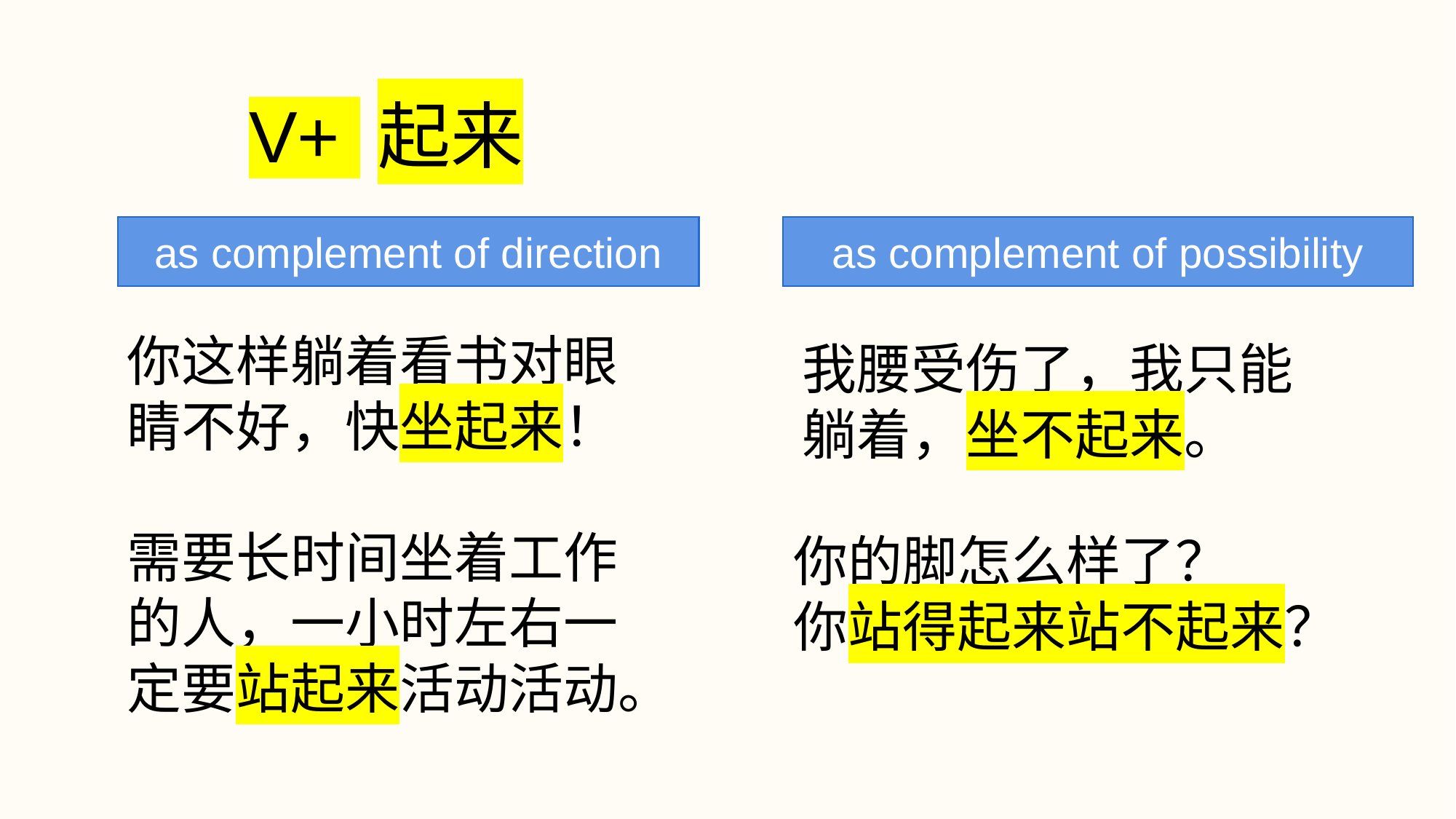

V+ 起来

as complement of direction
as complement of possibility
你这样躺着看书对眼睛不好，快坐起来！

需要长时间坐着工作的人，一小时左右一定要站起来活动活动。
我腰受伤了，我只能躺着，坐不起来。
你的脚怎么样了？
你站得起来站不起来？